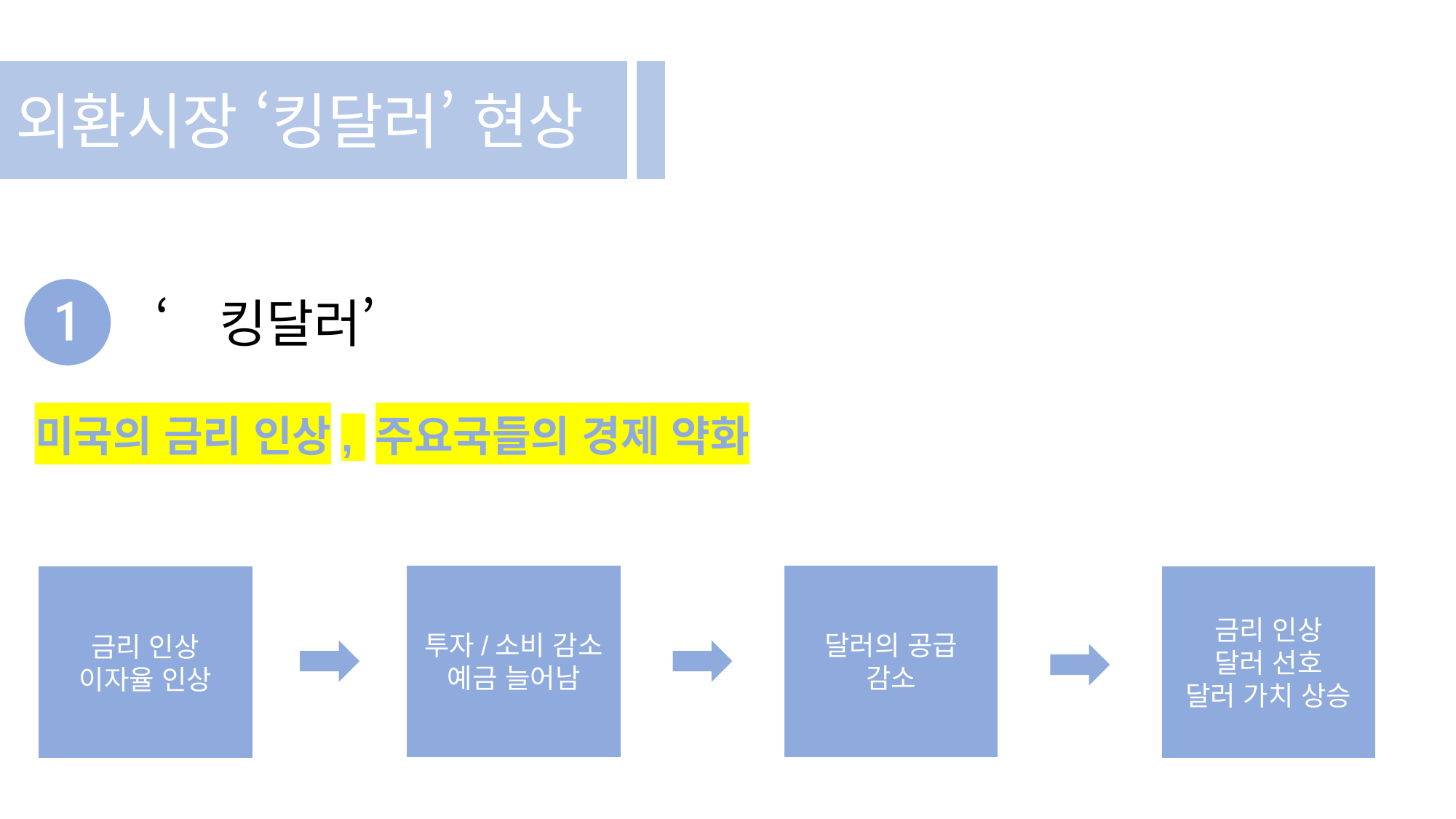

외환시장 ‘킹달러’ 현상

‘킹달러’
미국의 금리 인상, 주요국들의 경제 약화
투자/소비 감소
예금 늘어남
달러의 공급
감소
금리 인상
이자율 인상
금리 인상
달러 선호
달러 가치 상승